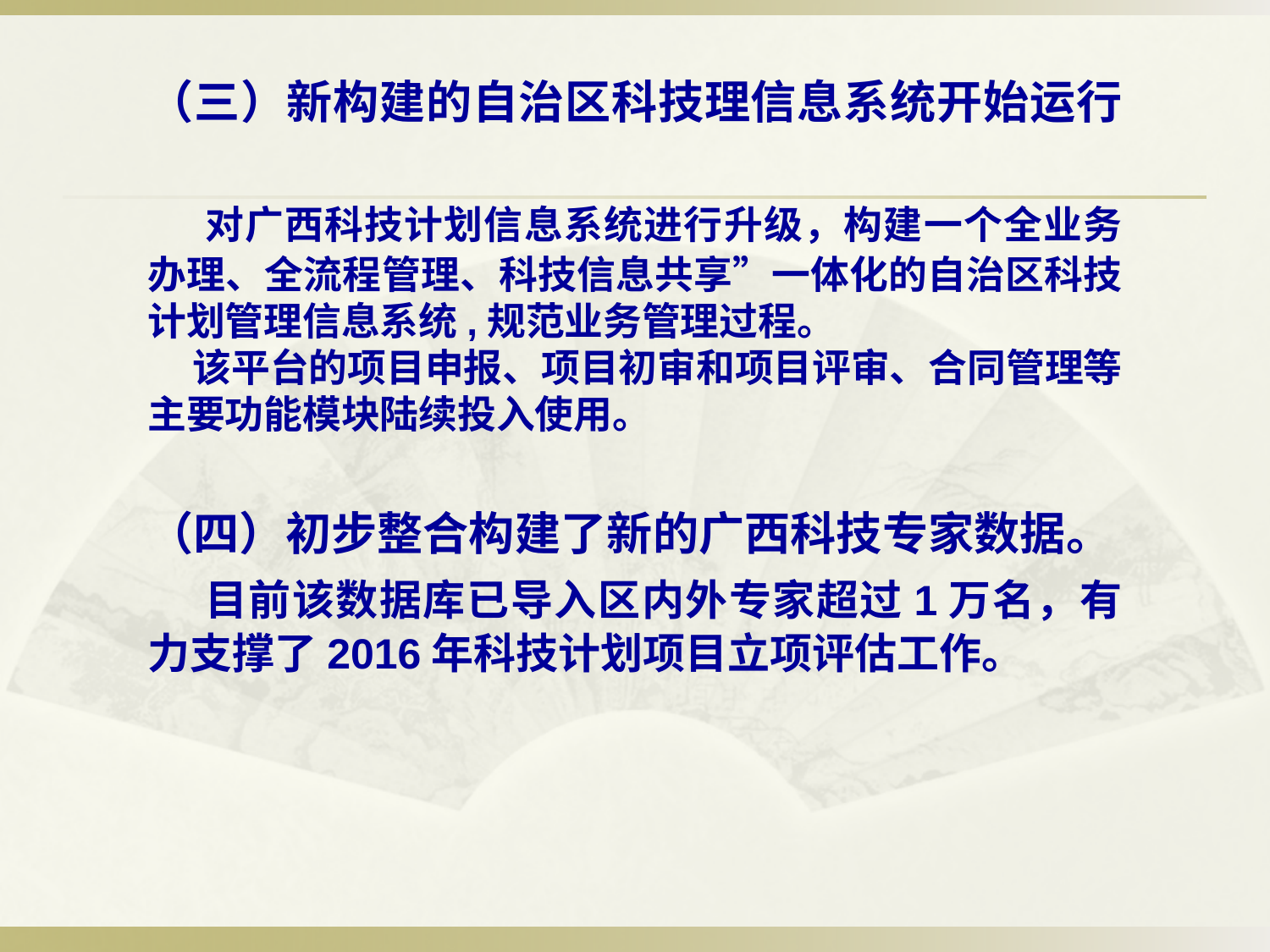

#
（三）新构建的自治区科技理信息系统开始运行
   对广西科技计划信息系统进行升级，构建一个全业务办理、全流程管理、科技信息共享”一体化的自治区科技计划管理信息系统,规范业务管理过程。
    该平台的项目申报、项目初审和项目评审、合同管理等主要功能模块陆续投入使用。

（四）初步整合构建了新的广西科技专家数据。
   目前该数据库已导入区内外专家超过1万名，有力支撑了2016年科技计划项目立项评估工作。